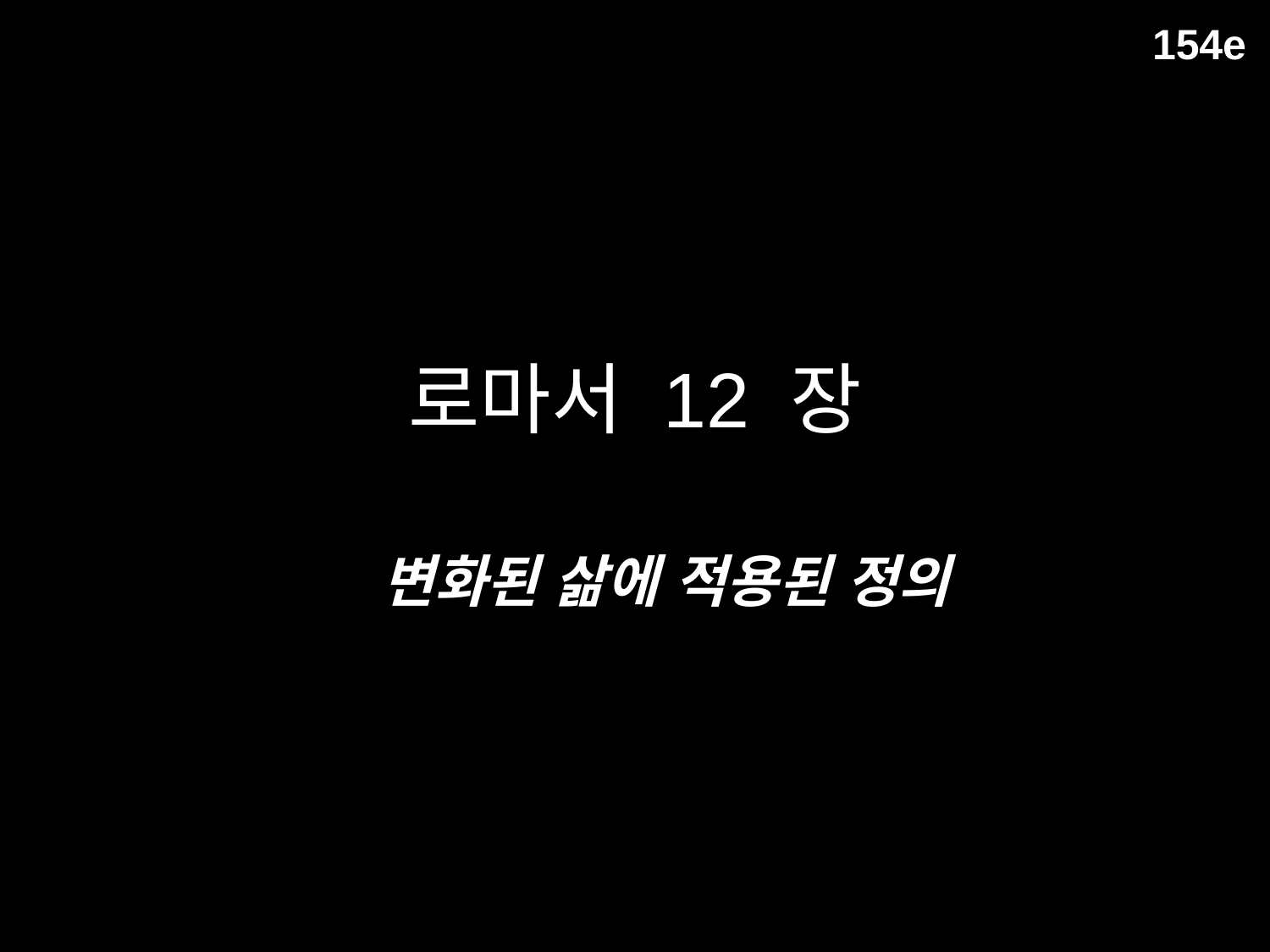

154e
로마서 12 장
변화된 삶에 적용된 정의